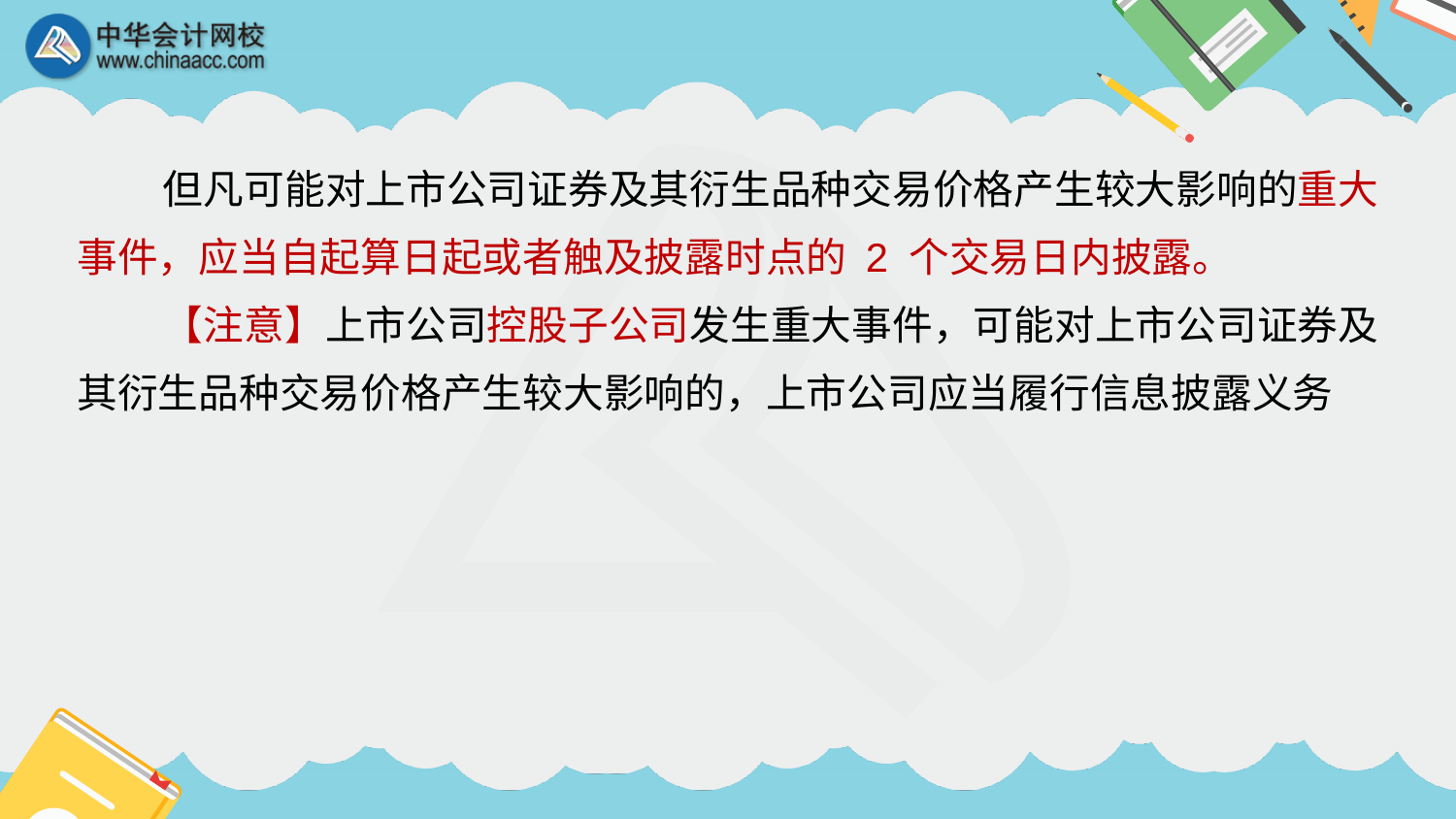

但凡可能对上市公司证券及其衍生品种交易价格产生较大影响的重大事件，应当自起算日起或者触及披露时点的 2 个交易日内披露。
【注意】上市公司控股子公司发生重大事件，可能对上市公司证券及其衍生品种交易价格产生较大影响的，上市公司应当履行信息披露义务